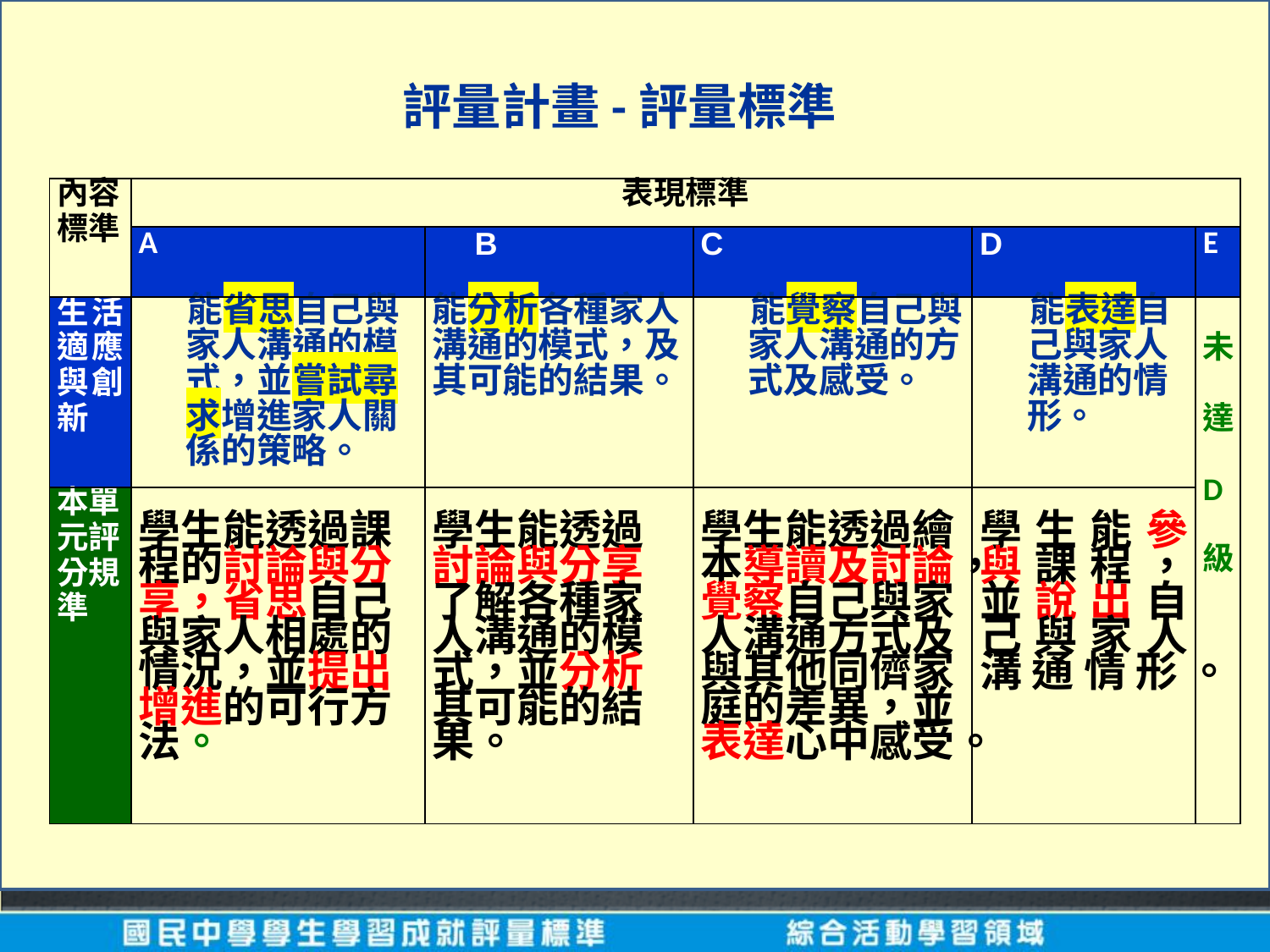

評量計畫-評量標準
| 內容標準 | 表現標準 |  |  |  |  |
| --- | --- | --- | --- | --- | --- |
|  | A | B | C | D | E |
| 生活適應與創新 | 能省思自己與家人溝通的模式，並嘗試尋求增進家人關係的策略。 | 能分析各種家人 溝通的模式，及 其可能的結果。 | 能覺察自己與家人溝通的方式及感受。 | 能表達自己與家人溝通的情形。 | 未 達 D 級 |
| 本單元評分規準 | 學生能透過課程的討論與分享，省思自己與家人相處的情況，並提出增進的可行方法。 | 學生能透過討論與分享了解各種家人溝通的模式，並分析其可能的結果。 | 學生能透過繪本導讀及討論，覺察自己與家人溝通方式及與其他同儕家庭的差異，並表達心中感受。 | 學生能參與課程，並說出自己與家人溝通情形。 |  |